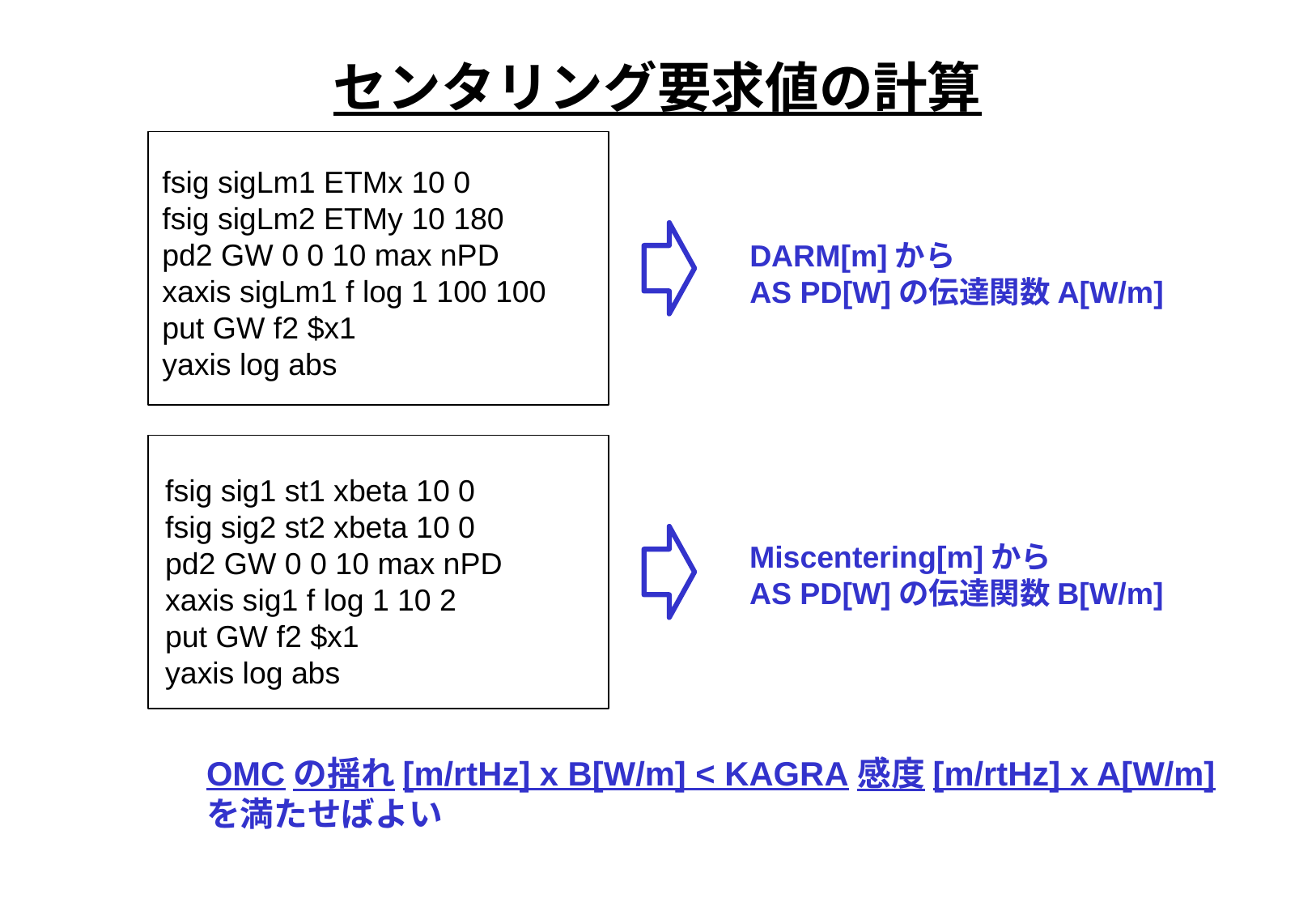

# センタリング要求値の計算

fsig sigLm1 ETMx 10 0
fsig sigLm2 ETMy 10 180
pd2 GW 0 0 10 max nPD
xaxis sigLm1 f log 1 100 100
put GW f2 $x1
yaxis log abs

DARM[m]から
AS PD[W]の伝達関数A[W/m]

fsig sig1 st1 xbeta 10 0
fsig sig2 st2 xbeta 10 0
pd2 GW 0 0 10 max nPD
xaxis sig1 f log 1 10 2
put GW f2 $x1
yaxis log abs

Miscentering[m]から
AS PD[W]の伝達関数B[W/m]
OMCの揺れ[m/rtHz] x B[W/m] < KAGRA感度[m/rtHz] x A[W/m]
を満たせばよい